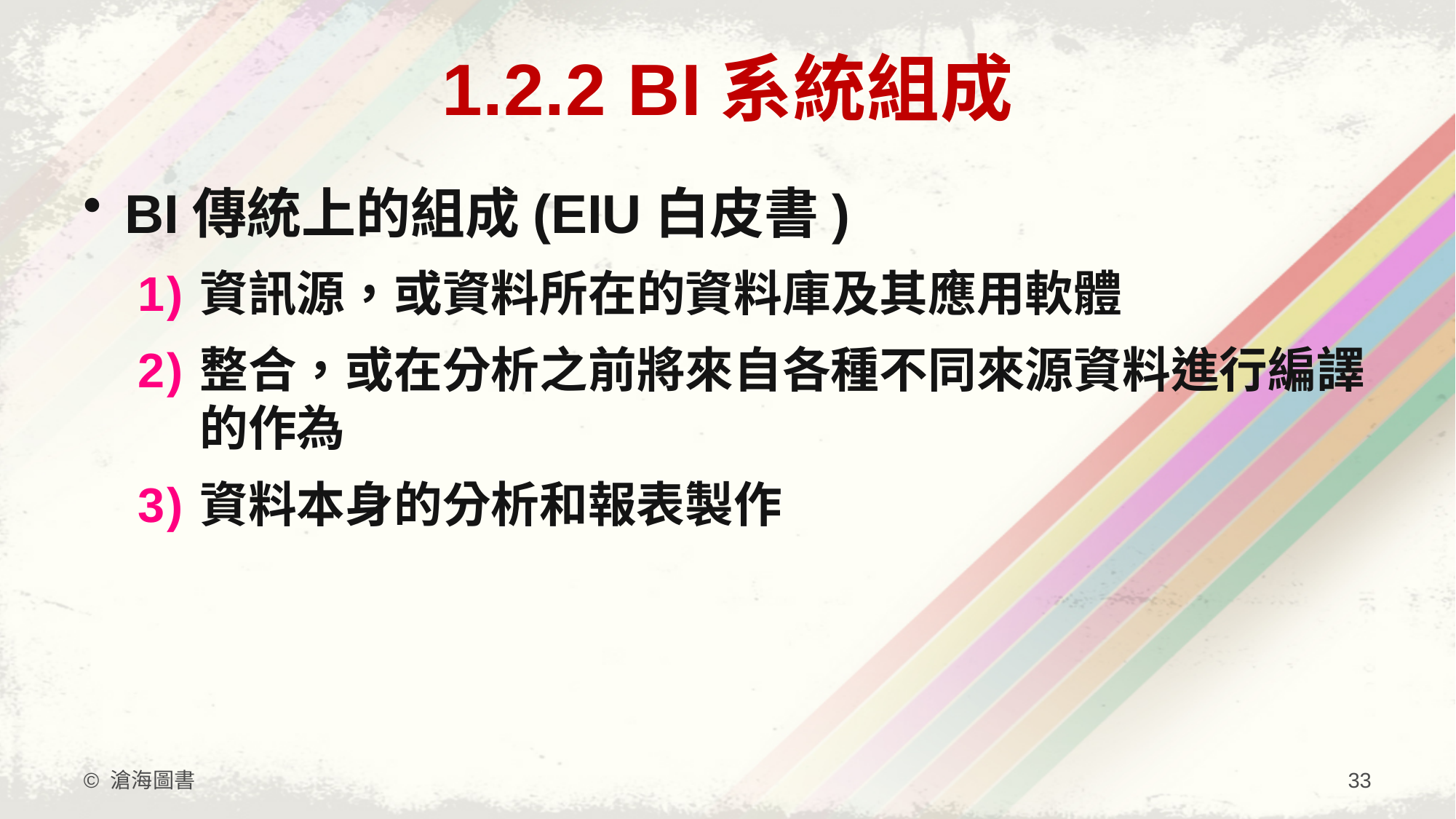

# 1.2.2 BI系統組成
BI傳統上的組成(EIU白皮書)
資訊源，或資料所在的資料庫及其應用軟體
整合，或在分析之前將來自各種不同來源資料進行編譯的作為
資料本身的分析和報表製作

© 滄海圖書
33